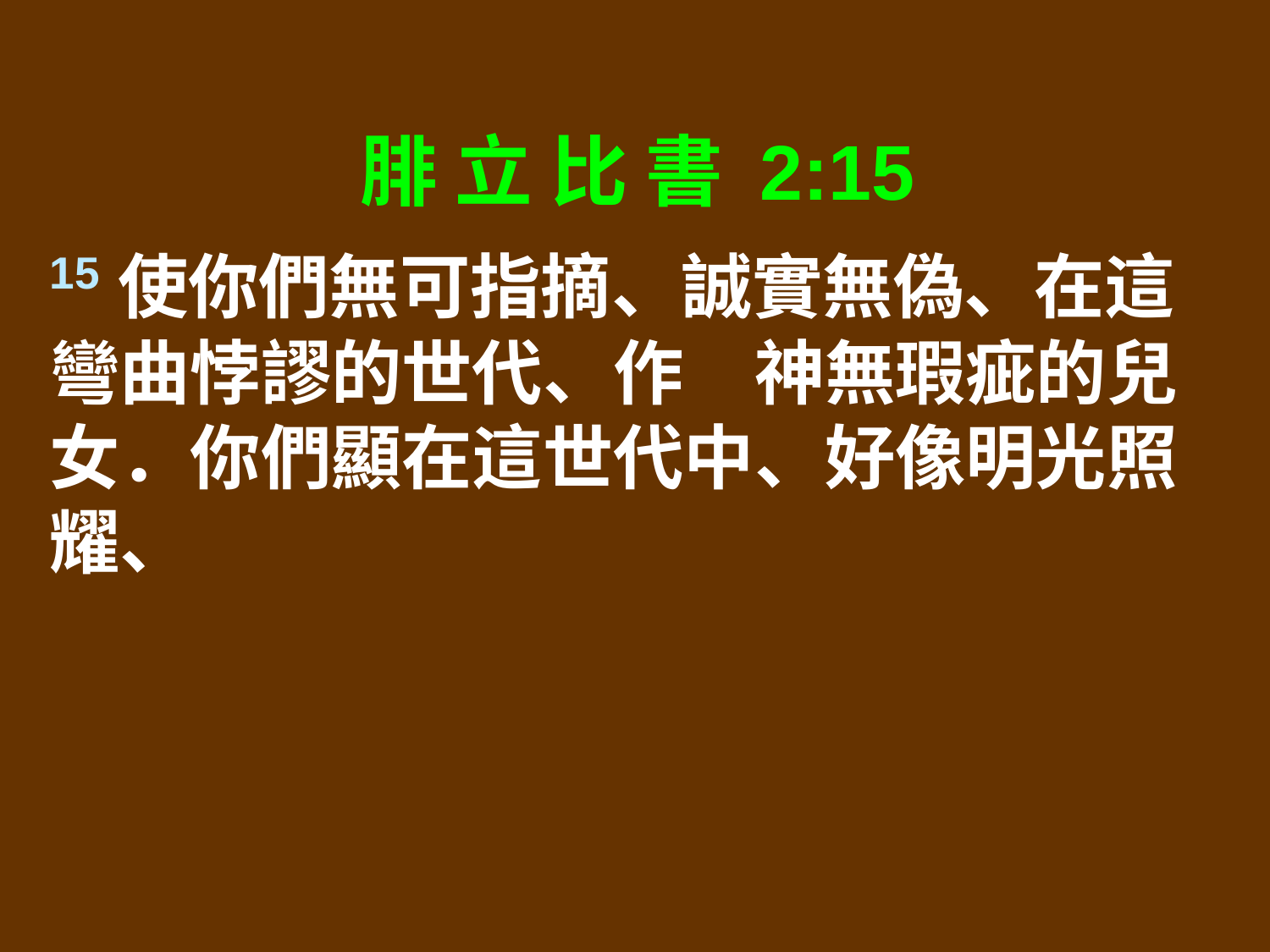

腓 立 比 書 2:15
15使你們無可指摘、誠實無偽、在這彎曲悖謬的世代、作　神無瑕疵的兒女．你們顯在這世代中、好像明光照耀、